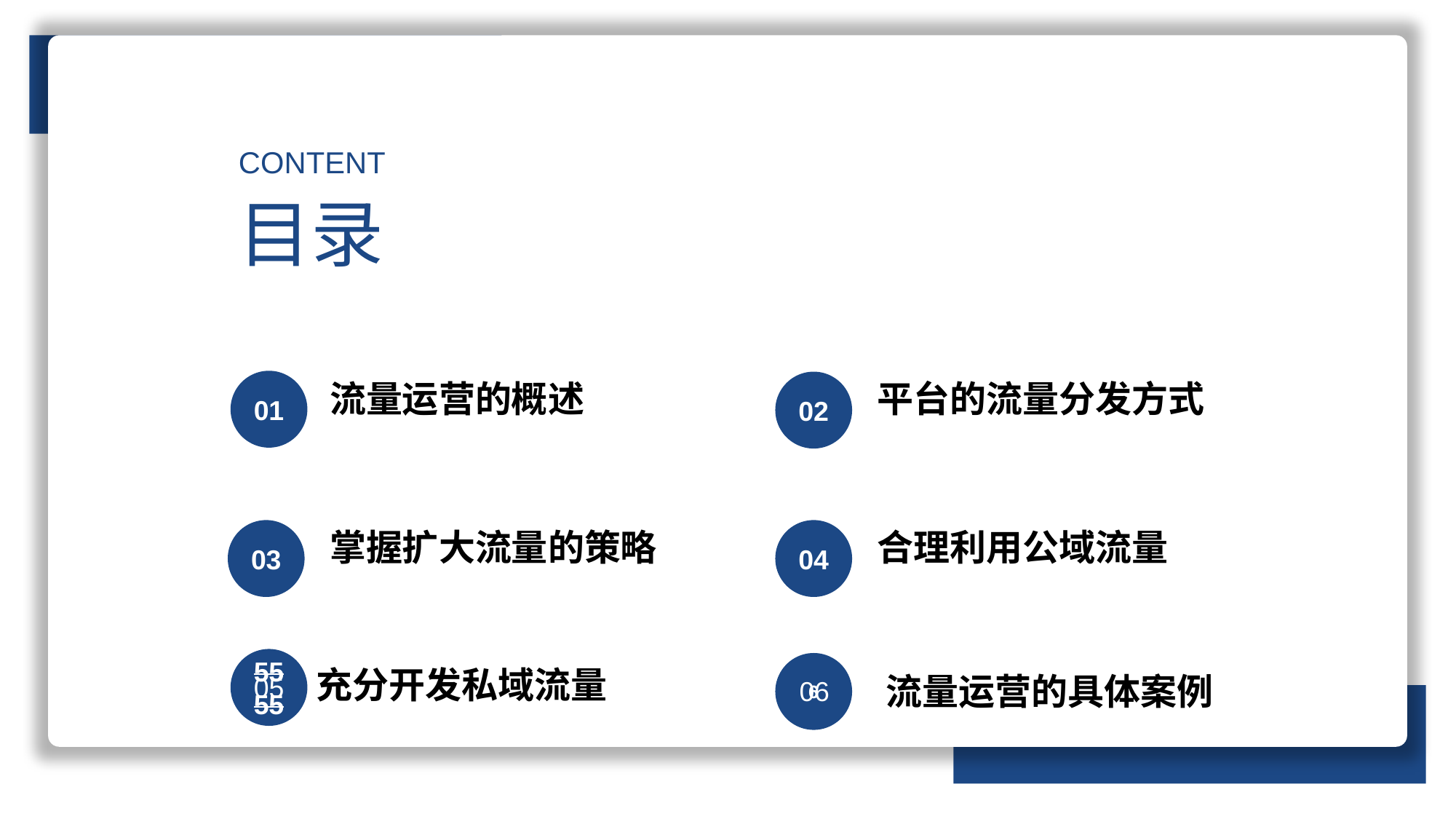

流量
CONTENT
目录
01
流量运营的概述
平台的流量分发方式
02
掌握扩大流量的策略
合理利用公域流量
03
04
5555
6
充分开发私域流量
流量运营的具体案例
05
06